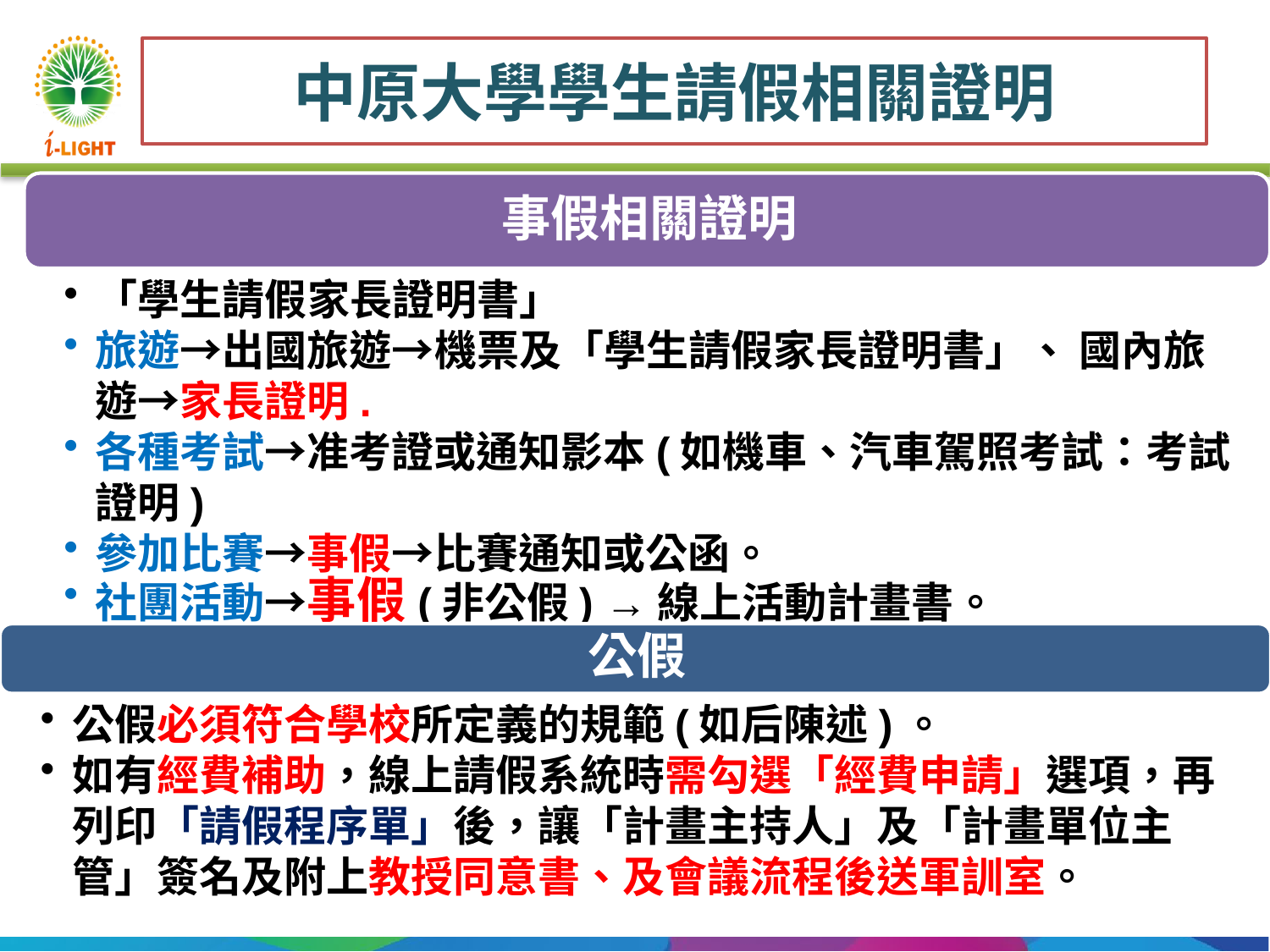

# 中原大學學生請假相關證明
事假相關證明
「學生請假家長證明書」
旅遊→出國旅遊→機票及「學生請假家長證明書」、 國內旅遊→家長證明.
各種考試→准考證或通知影本(如機車、汽車駕照考試：考試證明)
參加比賽→事假→比賽通知或公函。
社團活動→事假(非公假) →線上活動計畫書。
公假
公假必須符合學校所定義的規範(如后陳述)。
如有經費補助，線上請假系統時需勾選「經費申請」選項，再列印「請假程序單」後，讓「計畫主持人」及「計畫單位主管」簽名及附上教授同意書、及會議流程後送軍訓室。